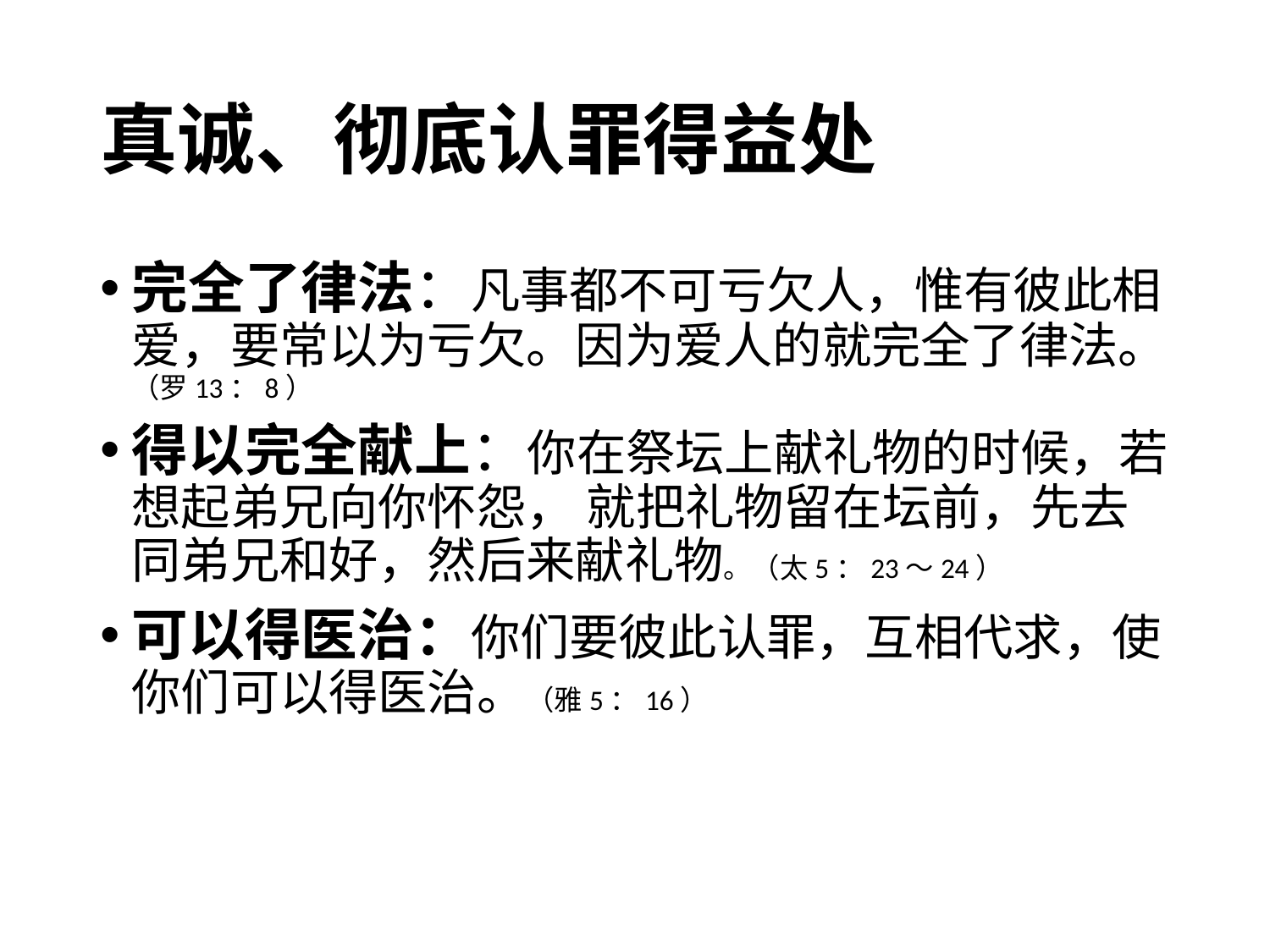

# 真诚、彻底认罪得益处
完全了律法：凡事都不可亏欠人，惟有彼此相爱，要常以为亏欠。因为爱人的就完全了律法。（罗13：8）
得以完全献上：你在祭坛上献礼物的时候，若想起弟兄向你怀怨， 就把礼物留在坛前，先去同弟兄和好，然后来献礼物。（太5：23～24）
可以得医治：你们要彼此认罪，互相代求，使你们可以得医治。（雅5：16）